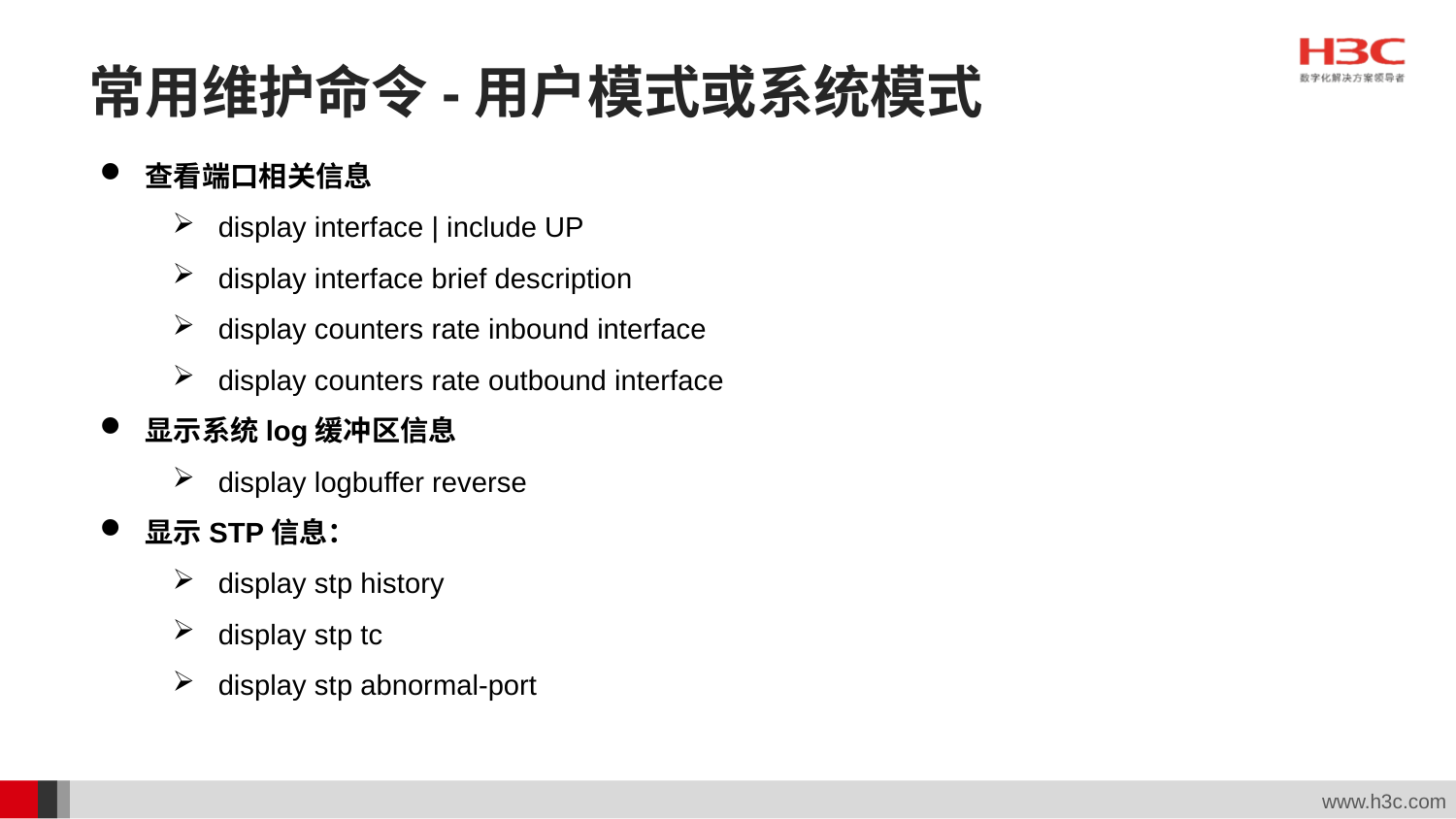

# 常用维护命令-用户模式或系统模式
查看端口相关信息
display interface | include UP
display interface brief description
display counters rate inbound interface
display counters rate outbound interface
显示系统log缓冲区信息
display logbuffer reverse
显示STP信息：
display stp history
display stp tc
display stp abnormal-port